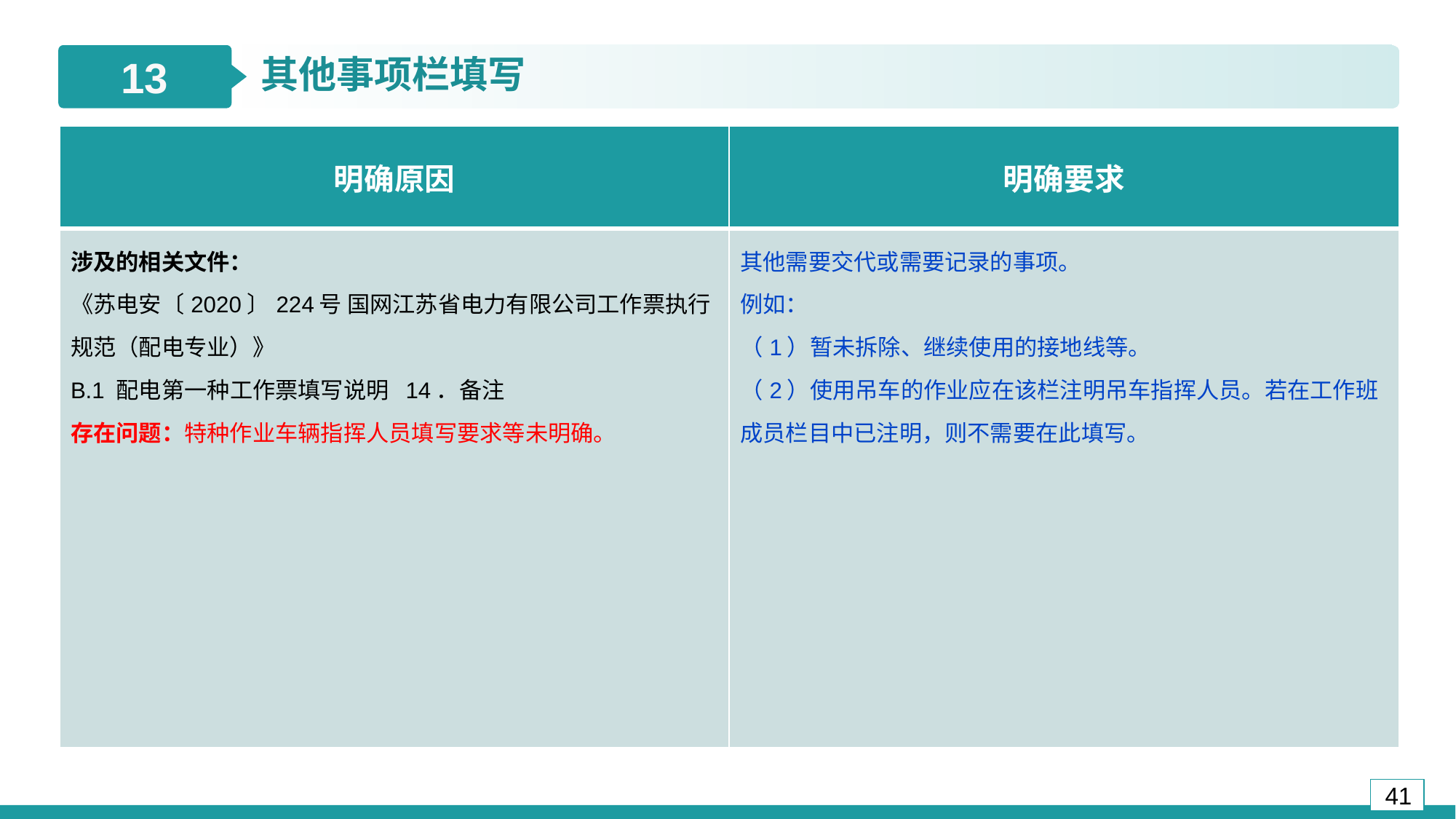

13
其他事项栏填写
| 明确原因 | 明确要求 |
| --- | --- |
| 涉及的相关文件： 《苏电安〔2020〕224号 国网江苏省电力有限公司工作票执行规范（配电专业）》 B.1 配电第一种工作票填写说明 14．备注 存在问题：特种作业车辆指挥人员填写要求等未明确。 | 其他需要交代或需要记录的事项。 例如： （1）暂未拆除、继续使用的接地线等。 （2）使用吊车的作业应在该栏注明吊车指挥人员。若在工作班成员栏目中已注明，则不需要在此填写。 |
3
2

10